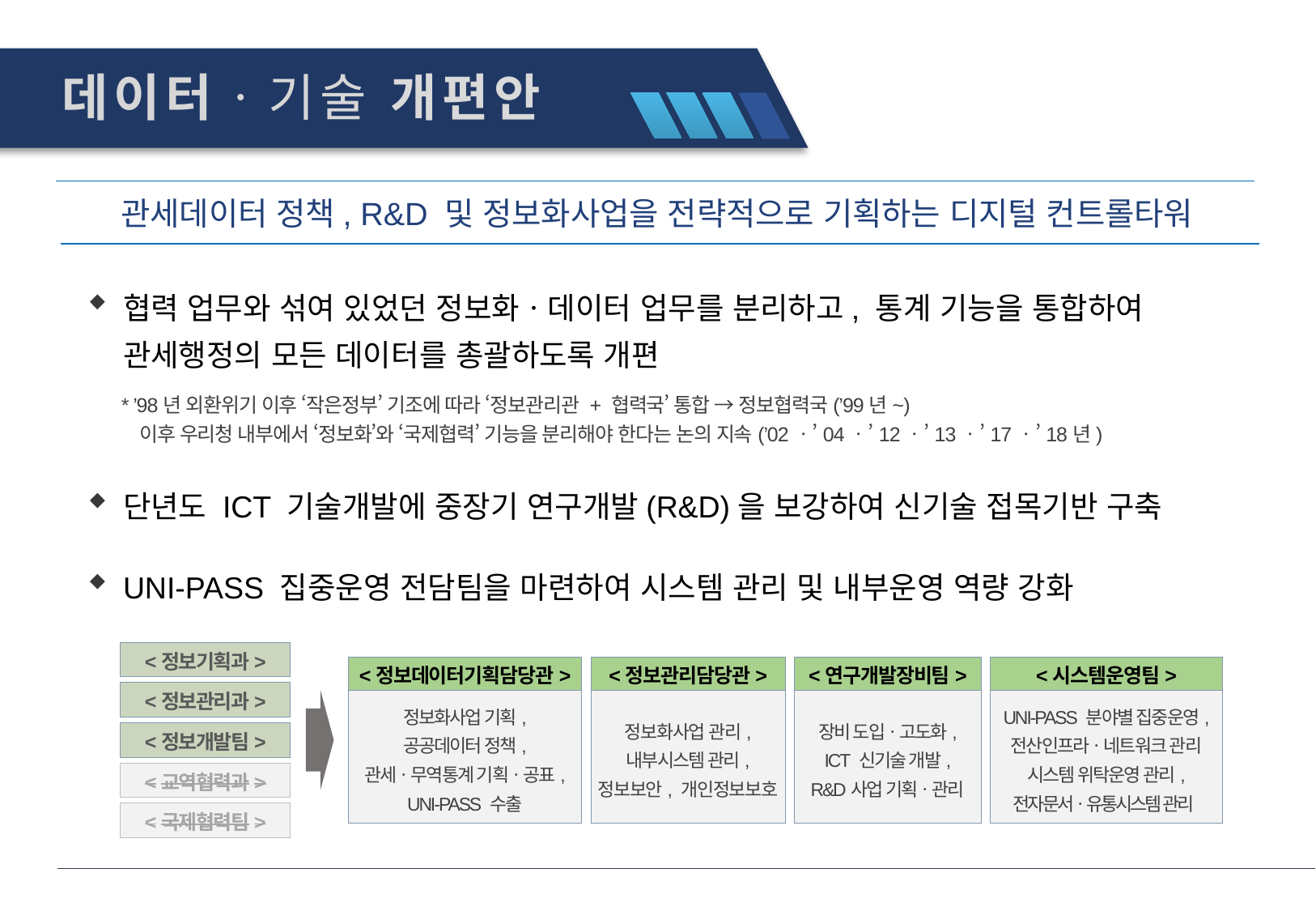

데이터ㆍ기술 개편안

관세데이터 정책, R&D 및 정보화사업을 전략적으로 기획하는 디지털 컨트롤타워
협력 업무와 섞여 있었던 정보화ㆍ데이터 업무를 분리하고, 통계 기능을 통합하여
관세행정의 모든 데이터를 총괄하도록 개편

* ’98년 외환위기 이후 ‘작은정부’ 기조에 따라 ‘정보관리관 + 협력국’ 통합 → 정보협력국(’99년~)
   이후 우리청 내부에서 ‘정보화’와 ‘국제협력’ 기능을 분리해야 한다는 논의 지속(’02ㆍ’04ㆍ’12ㆍ’13ㆍ’17ㆍ’18년)
단년도 ICT 기술개발에 중장기 연구개발(R&D)을 보강하여 신기술 접목기반 구축

UNI-PASS 집중운영 전담팀을 마련하여 시스템 관리 및 내부운영 역량 강화

<정보기획과>
<정보데이터기획담당관>
정보화사업 기획,
공공데이터 정책,
관세ㆍ무역통계 기획ㆍ공표,
UNI-PASS 수출
<정보관리담당관>
정보화사업 관리,
내부시스템 관리,
정보보안, 개인정보보호
<연구개발장비팀>
장비 도입ㆍ고도화,
ICT 신기술 개발,
R&D사업 기획ㆍ관리
<시스템운영팀>
UNI-PASS 분야별 집중운영,
전산인프라ㆍ네트워크 관리
시스템 위탁운영 관리,
전자문서ㆍ유통시스템 관리
<정보관리과>

<정보개발팀>
<교역협력과>
<국제협력팀>